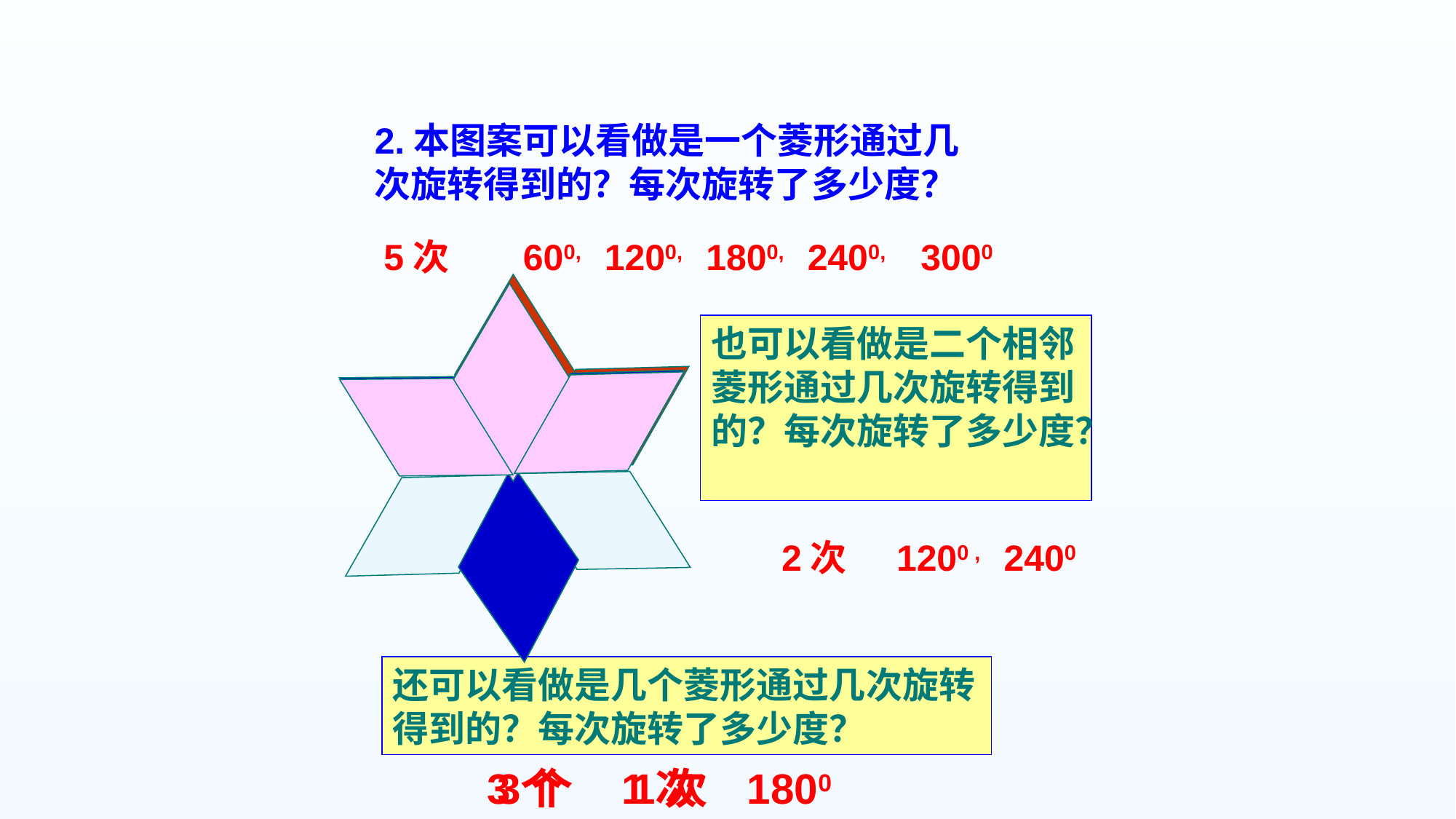

2.本图案可以看做是一个菱形通过几次旋转得到的？每次旋转了多少度？
5次        600,    1200,    1800,    2400,      3000

也可以看做是二个相邻菱形通过几次旋转得到的？每次旋转了多少度？

2次     1200 ,    2400
还可以看做是几个菱形通过几次旋转得到的？每次旋转了多少度？
3个     1次
3个     1次   1800